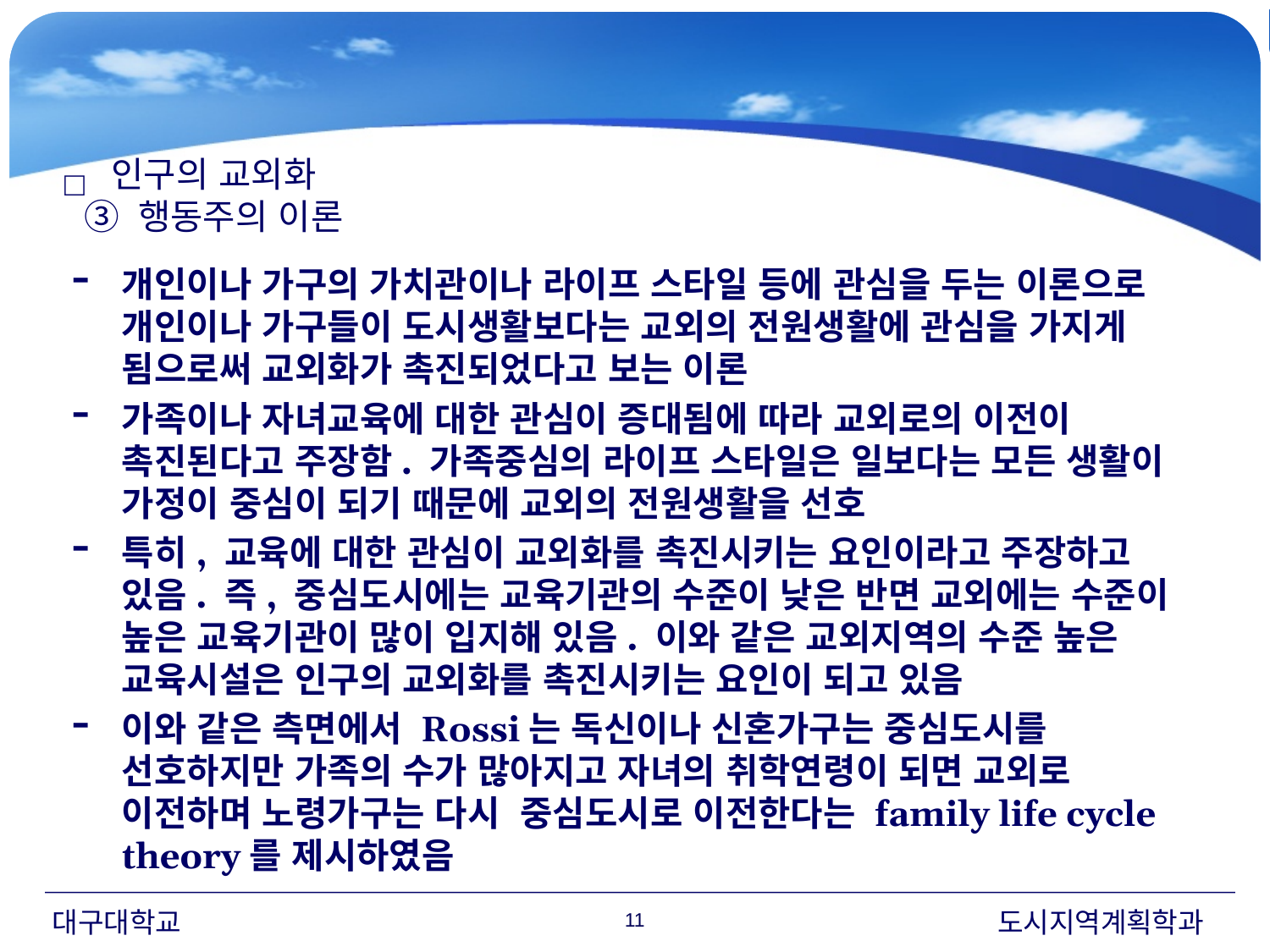

인구의 교외화
③ 행동주의 이론
□
개인이나 가구의 가치관이나 라이프 스타일 등에 관심을 두는 이론으로 개인이나 가구들이 도시생활보다는 교외의 전원생활에 관심을 가지게 됨으로써 교외화가 촉진되었다고 보는 이론
가족이나 자녀교육에 대한 관심이 증대됨에 따라 교외로의 이전이 촉진된다고 주장함. 가족중심의 라이프 스타일은 일보다는 모든 생활이 가정이 중심이 되기 때문에 교외의 전원생활을 선호
특히, 교육에 대한 관심이 교외화를 촉진시키는 요인이라고 주장하고 있음. 즉, 중심도시에는 교육기관의 수준이 낮은 반면 교외에는 수준이 높은 교육기관이 많이 입지해 있음. 이와 같은 교외지역의 수준 높은 교육시설은 인구의 교외화를 촉진시키는 요인이 되고 있음
이와 같은 측면에서 Rossi는 독신이나 신혼가구는 중심도시를 선호하지만 가족의 수가 많아지고 자녀의 취학연령이 되면 교외로 이전하며 노령가구는 다시  중심도시로 이전한다는 family life cycle theory를 제시하였음